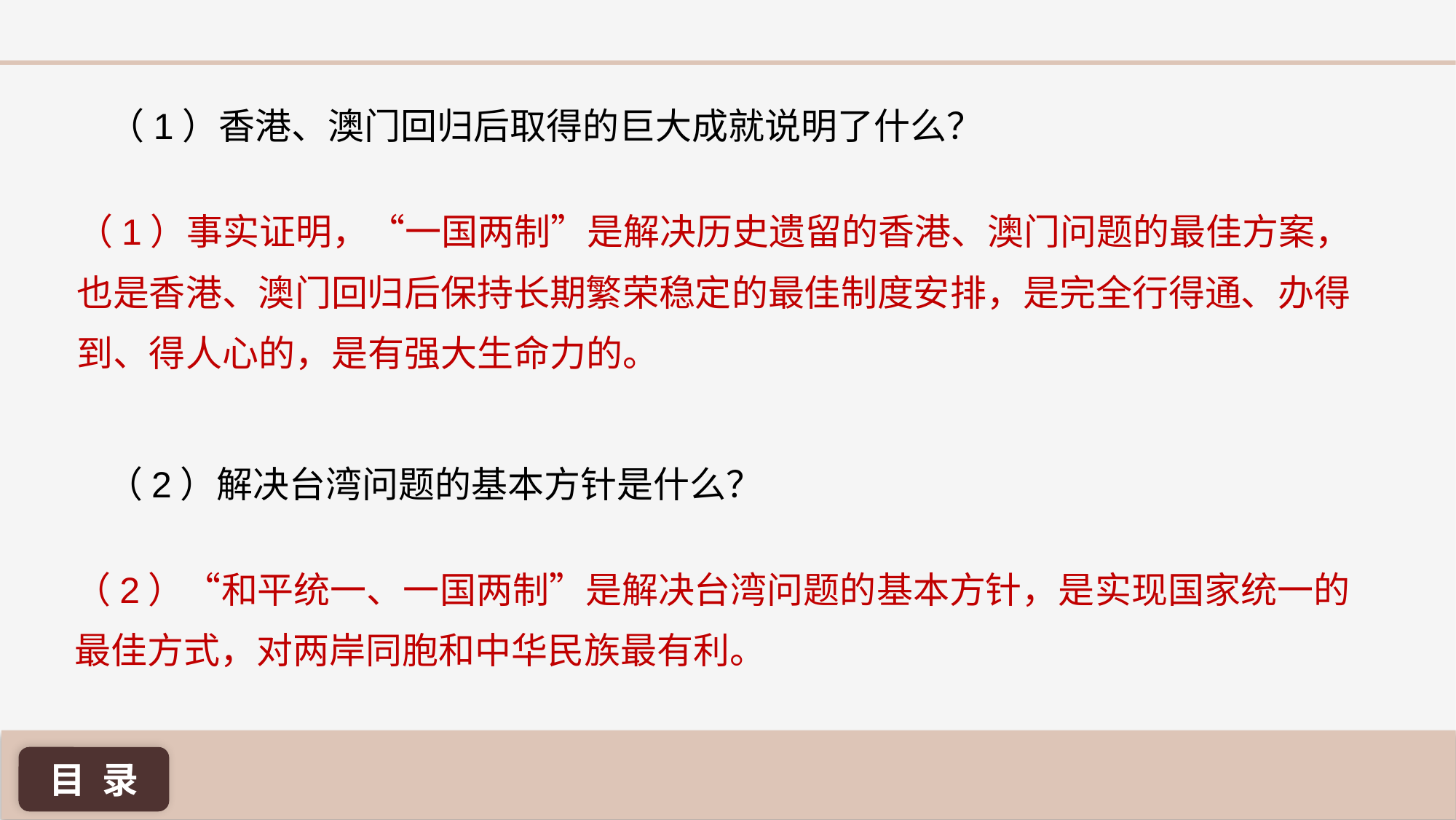

（1）香港、澳门回归后取得的巨大成就说明了什么？
（1）事实证明，“一国两制”是解决历史遗留的香港、澳门问题的最佳方案，也是香港、澳门回归后保持长期繁荣稳定的最佳制度安排，是完全行得通、办得到、得人心的，是有强大生命力的。
（2）解决台湾问题的基本方针是什么？
（2）“和平统一、一国两制”是解决台湾问题的基本方针，是实现国家统一的最佳方式，对两岸同胞和中华民族最有利。